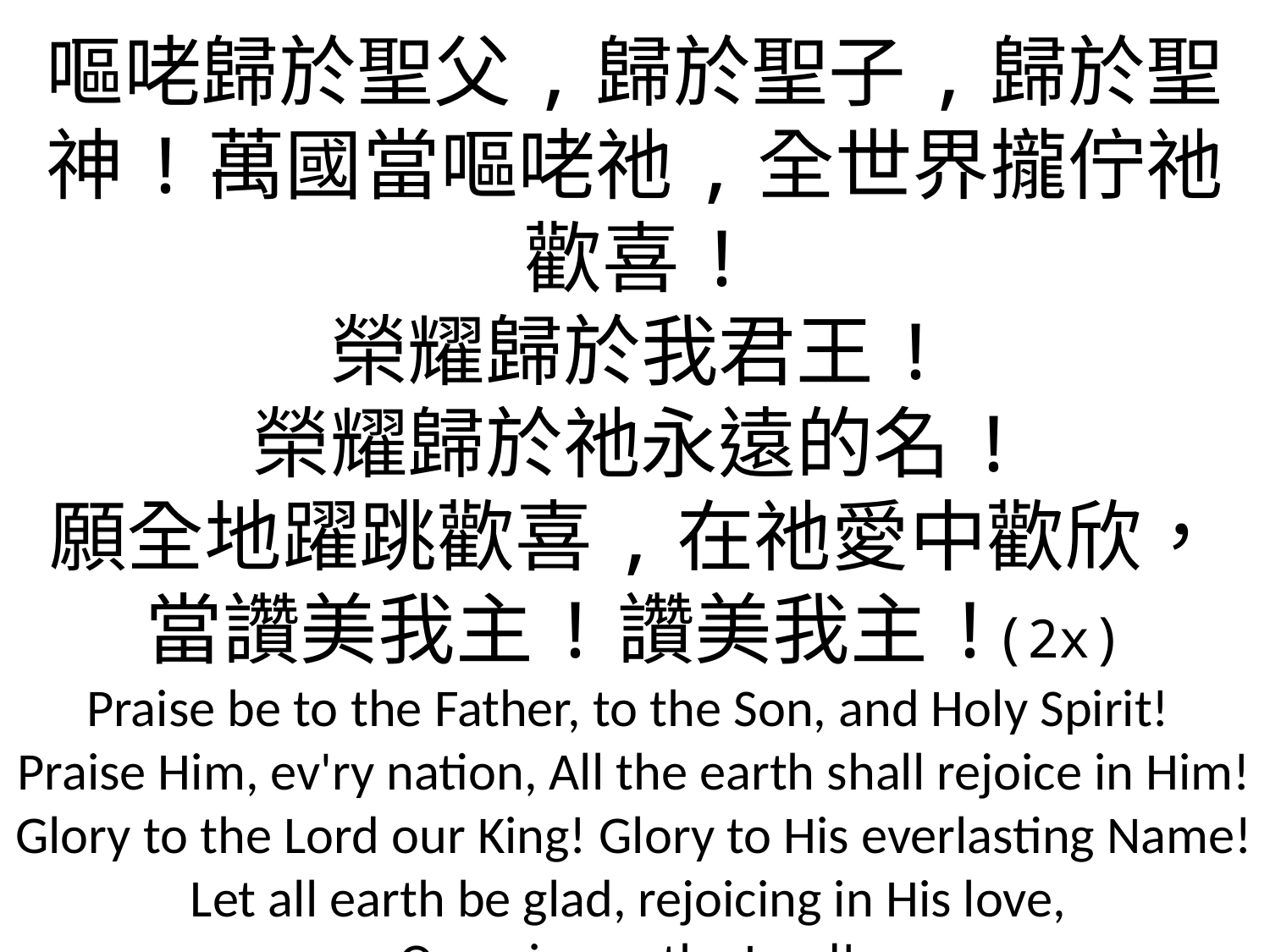

嘔咾歸於聖父,歸於聖子,歸於聖神!萬國當嘔咾祂,全世界攏佇祂歡喜!
榮耀歸於我君王!
榮耀歸於祂永遠的名!
願全地躍跳歡喜,在祂愛中歡欣，
當讚美我主!讚美我主!(2x)
Praise be to the Father, to the Son, and Holy Spirit! 
Praise Him, ev'ry nation, All the earth shall rejoice in Him!
Glory to the Lord our King! Glory to His everlasting Name!
Let all earth be glad, rejoicing in His love,
O, praise ye the Lord!